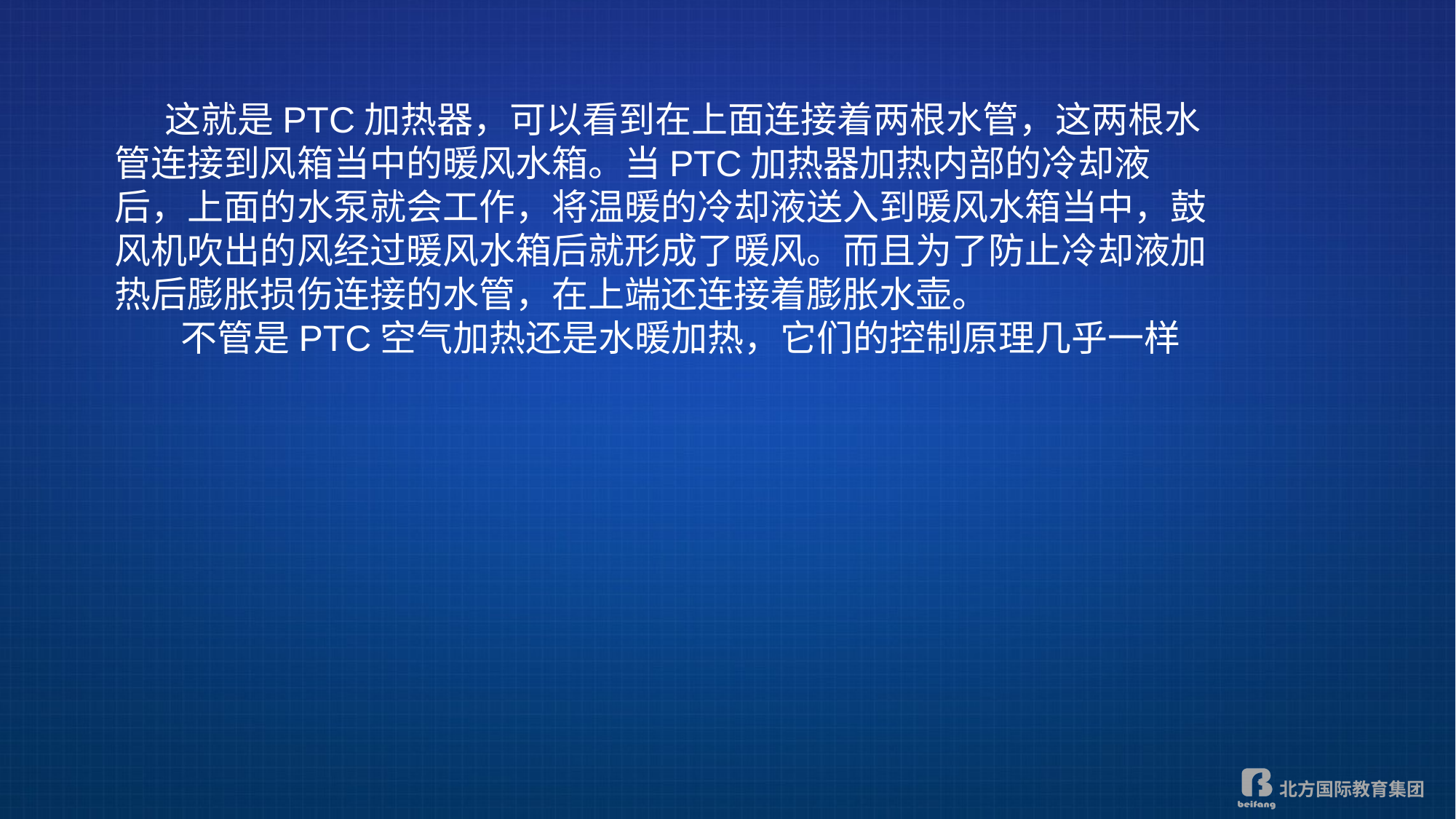

这就是PTC加热器，可以看到在上面连接着两根水管，这两根水管连接到风箱当中的暖风水箱。当PTC加热器加热内部的冷却液后，上面的水泵就会工作，将温暖的冷却液送入到暖风水箱当中，鼓风机吹出的风经过暖风水箱后就形成了暖风。而且为了防止冷却液加热后膨胀损伤连接的水管，在上端还连接着膨胀水壶。
       不管是PTC空气加热还是水暖加热，它们的控制原理几乎一样